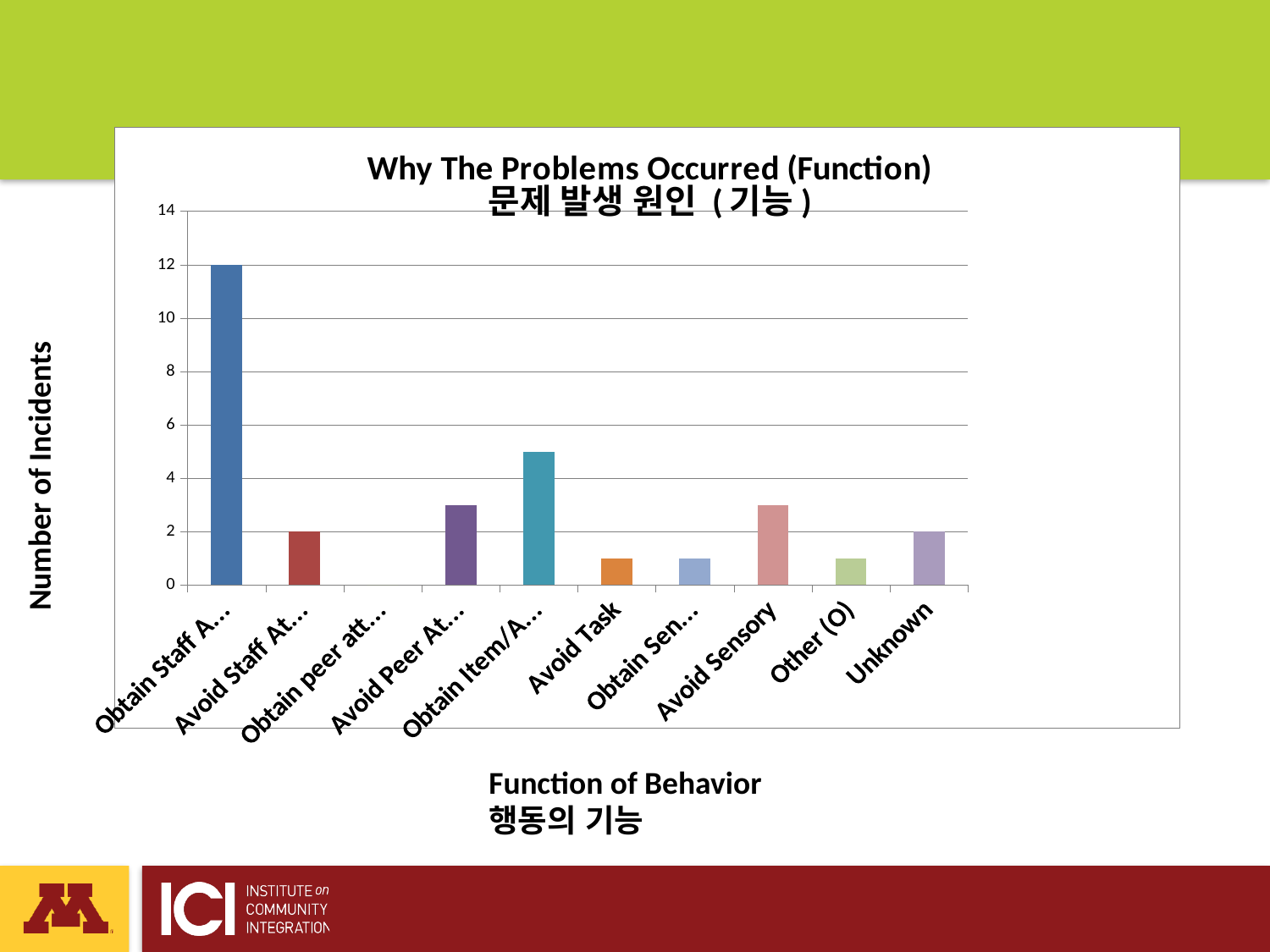

### Chart: Why The Problems Occurred (Function)
문제 발생 원인 (기능)

| Category |  |
|---|---|
| Obtain Staff Attention | 12.0 |
| Avoid Staff Attention | 2.0 |
| Obtain peer attention (OP) | 0.0 |
| Avoid Peer Attention | 3.0 |
| Obtain Item/Activity | 5.0 |
| Avoid Task | 1.0 |
| Obtain Sensory | 1.0 |
| Avoid Sensory | 3.0 |
| Other (O) | 1.0 |
| Unknown | 2.0 |
Number of Incidents
Function of Behavior
행동의 기능